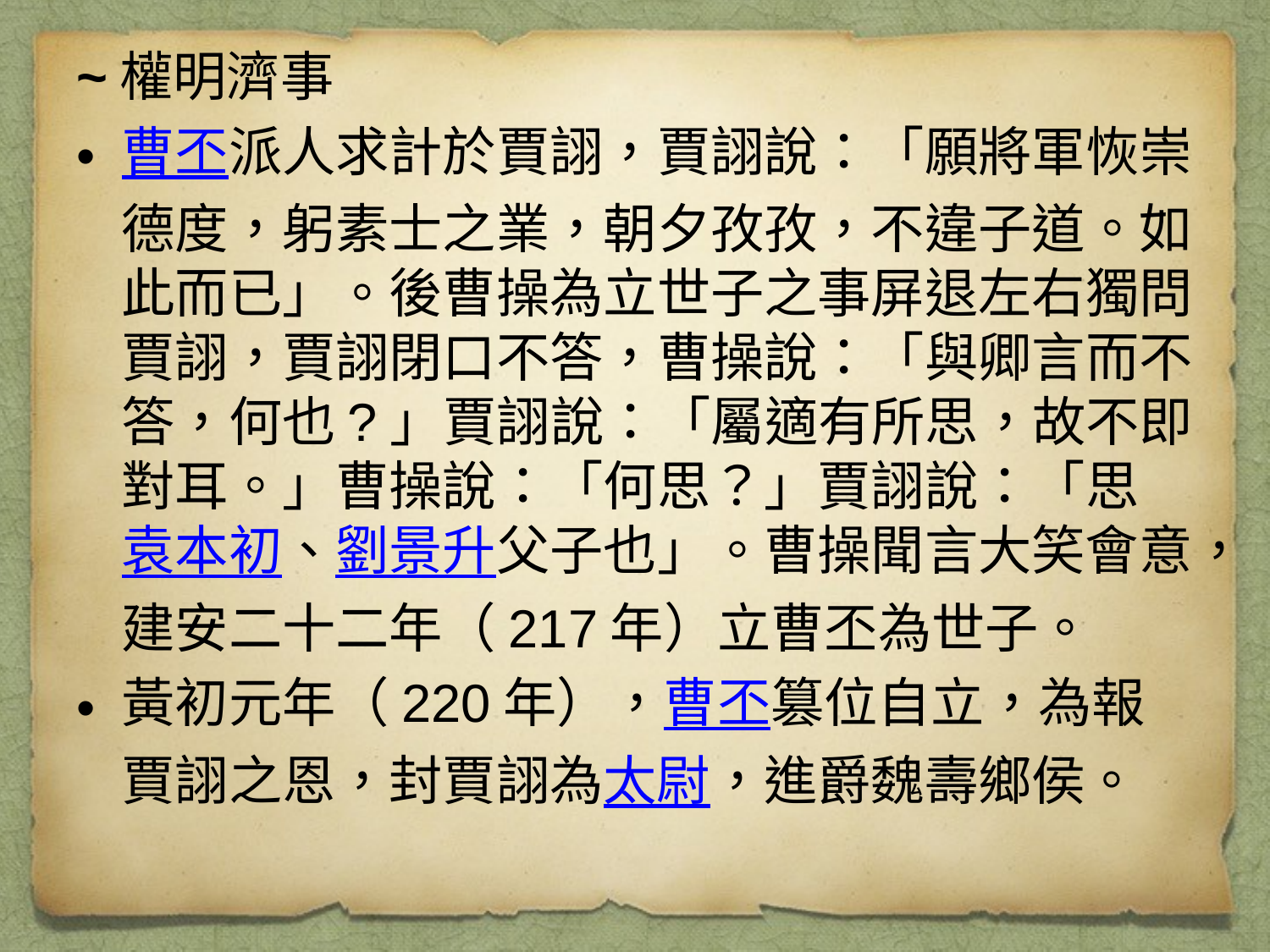

~權明濟事
曹丕派人求計於賈詡，賈詡說：「願將軍恢崇德度，躬素士之業，朝夕孜孜，不違子道。如此而已」。後曹操為立世子之事屏退左右獨問賈詡，賈詡閉口不答，曹操說：「與卿言而不答，何也?」賈詡說：「屬適有所思，故不即對耳。」曹操說：「何思？」賈詡說：「思袁本初、劉景升父子也」。曹操聞言大笑會意，建安二十二年（217年）立曹丕為世子。
黃初元年（220年），曹丕篡位自立，為報賈詡之恩，封賈詡為太尉，進爵魏壽鄉侯。

#